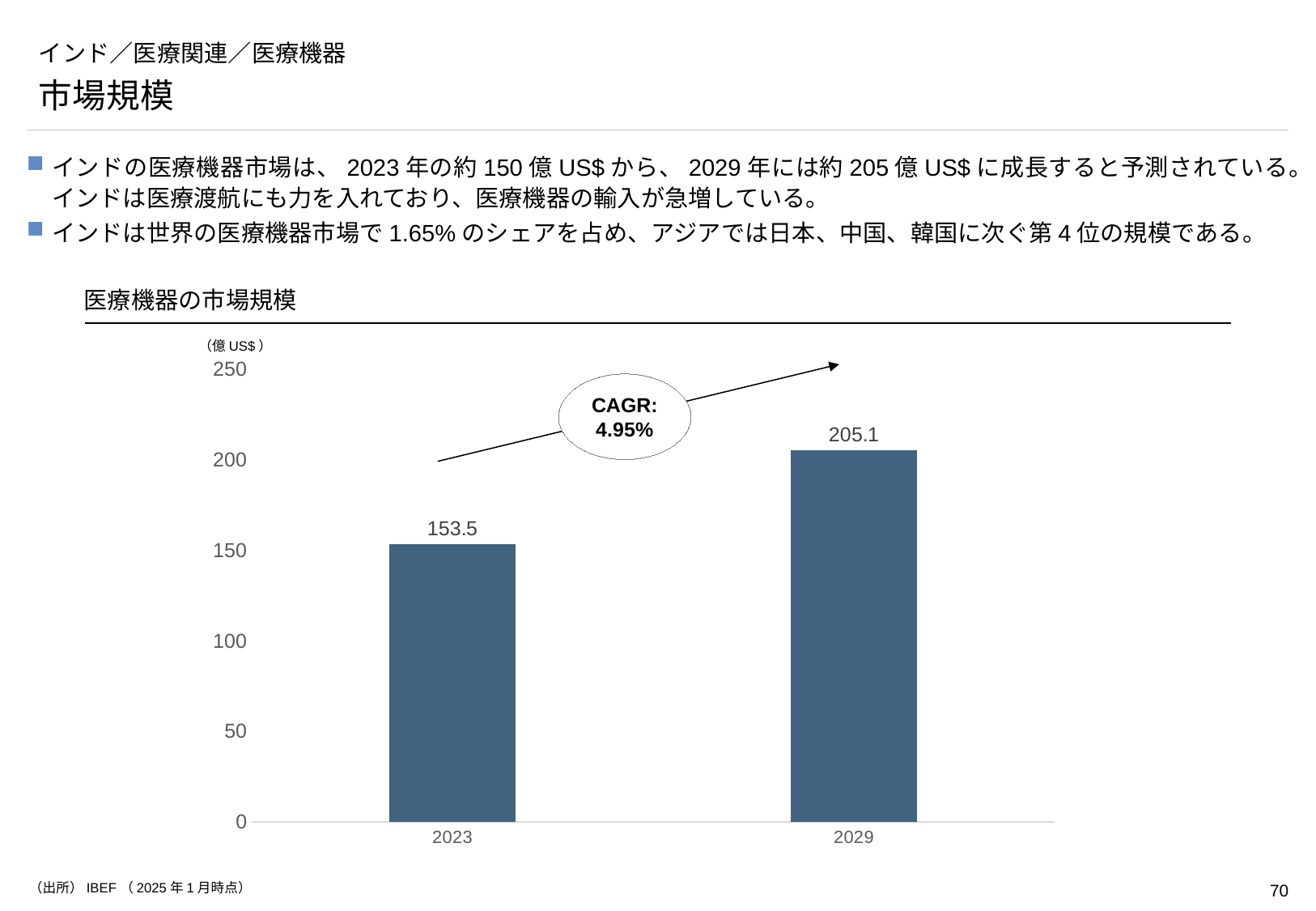

# インド／医療関連／医療機器
市場規模
インドの医療機器市場は、2023年の約150億US$から、2029年には約205億US$に成長すると予測されている。インドは医療渡航にも力を入れており、医療機器の輸入が急増している。
インドは世界の医療機器市場で1.65%のシェアを占め、アジアでは日本、中国、韓国に次ぐ第4位の規模である。
医療機器の市場規模
（億US$）

### Chart

| Category | Series 1 |
|---|---|
| 2023 | 153.5 |
| 2029 | 205.1 |
CAGR:
4.95%
（出所）IBEF（2025年1月時点）